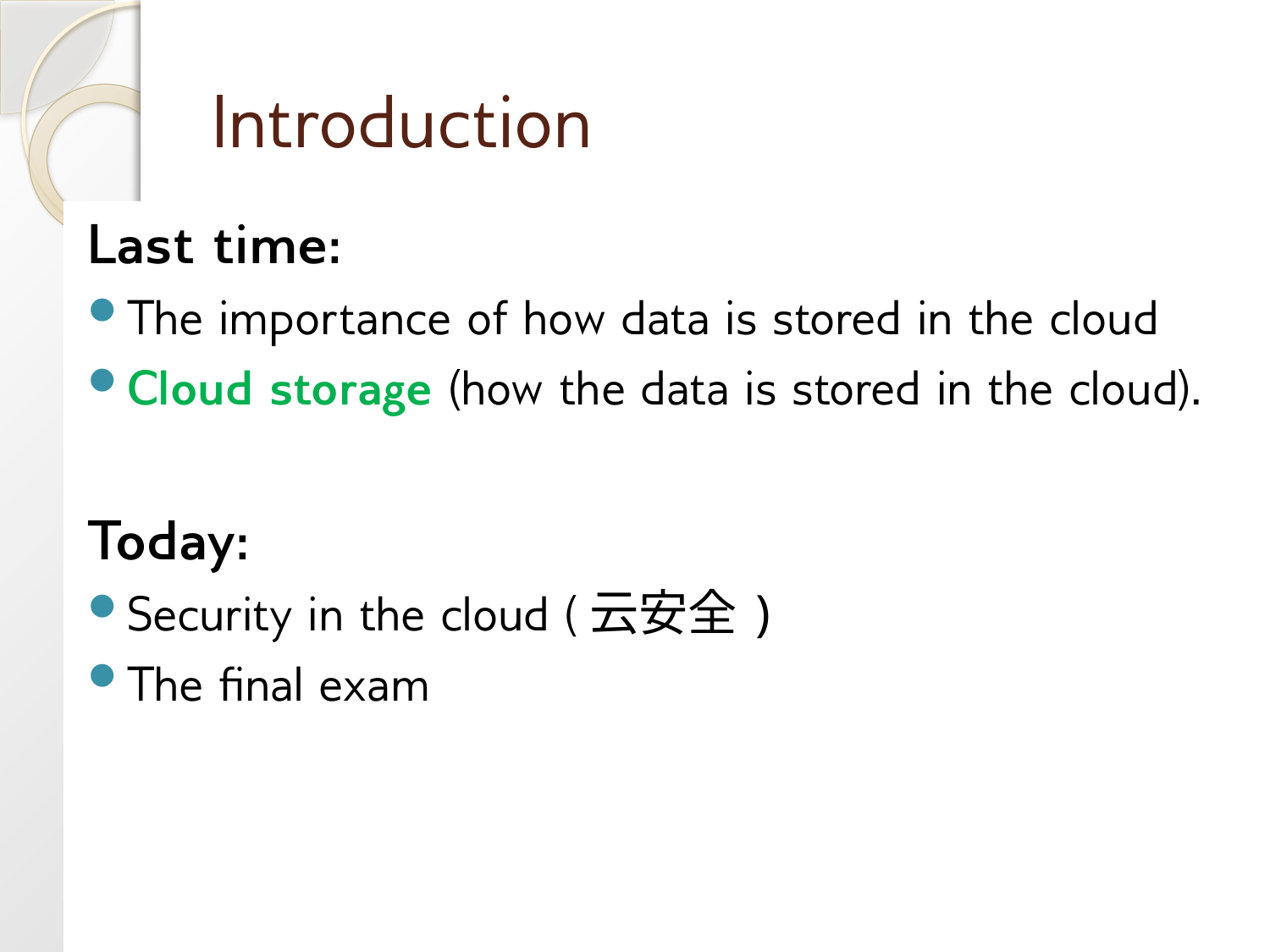

# Introduction
Last time:
The importance of how data is stored in the cloud
Cloud storage (how the data is stored in the cloud).

Today:
Security in the cloud (云安全)
The final exam

2